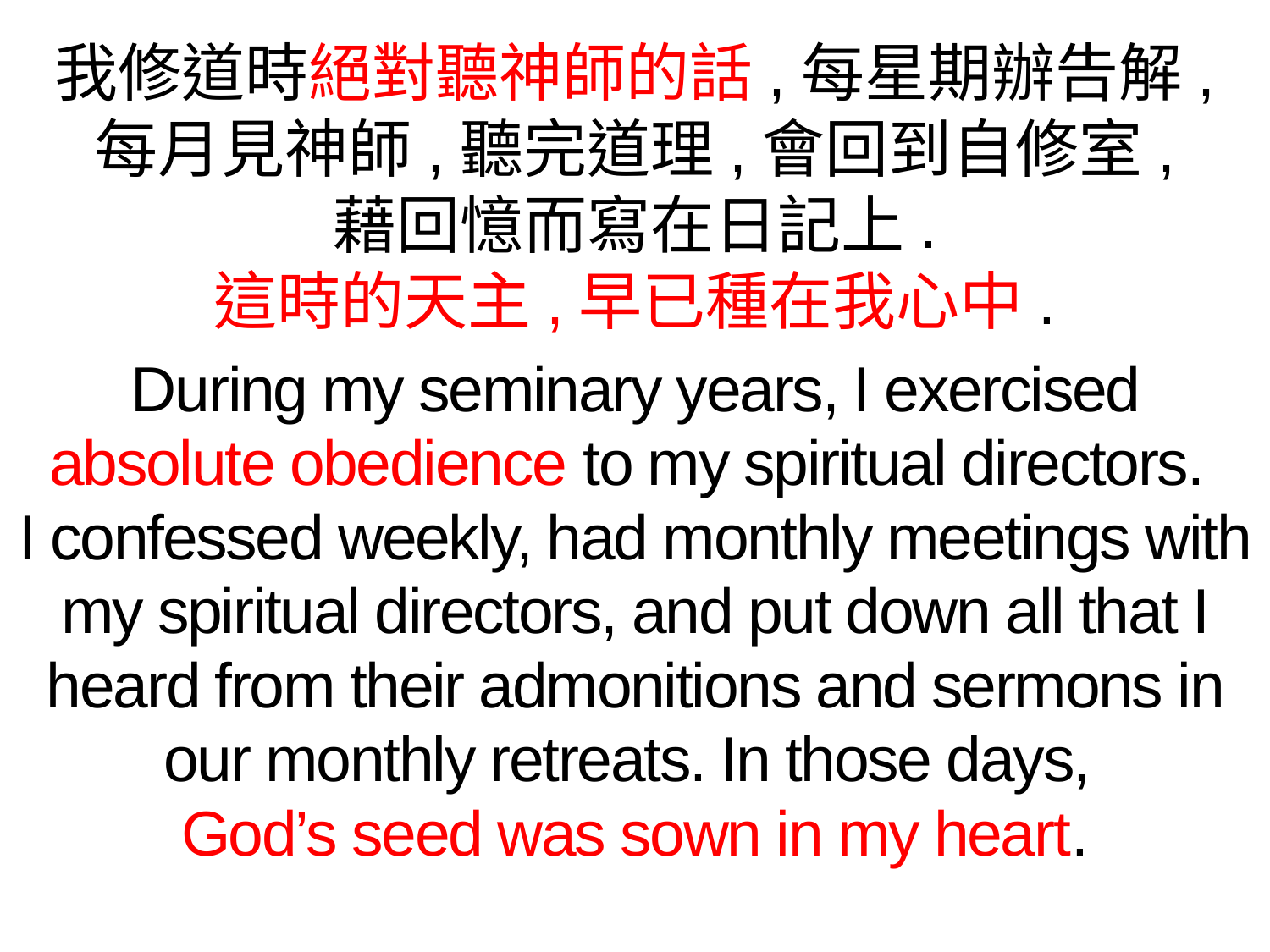

我修道時絕對聽神師的話,每星期辦告解,
每月見神師,聽完道理,會回到自修室,
藉回憶而寫在日記上.
這時的天主,早已種在我心中.
During my seminary years, I exercised absolute obedience to my spiritual directors.
I confessed weekly, had monthly meetings with my spiritual directors, and put down all that I heard from their admonitions and sermons in our monthly retreats. In those days,
God’s seed was sown in my heart.